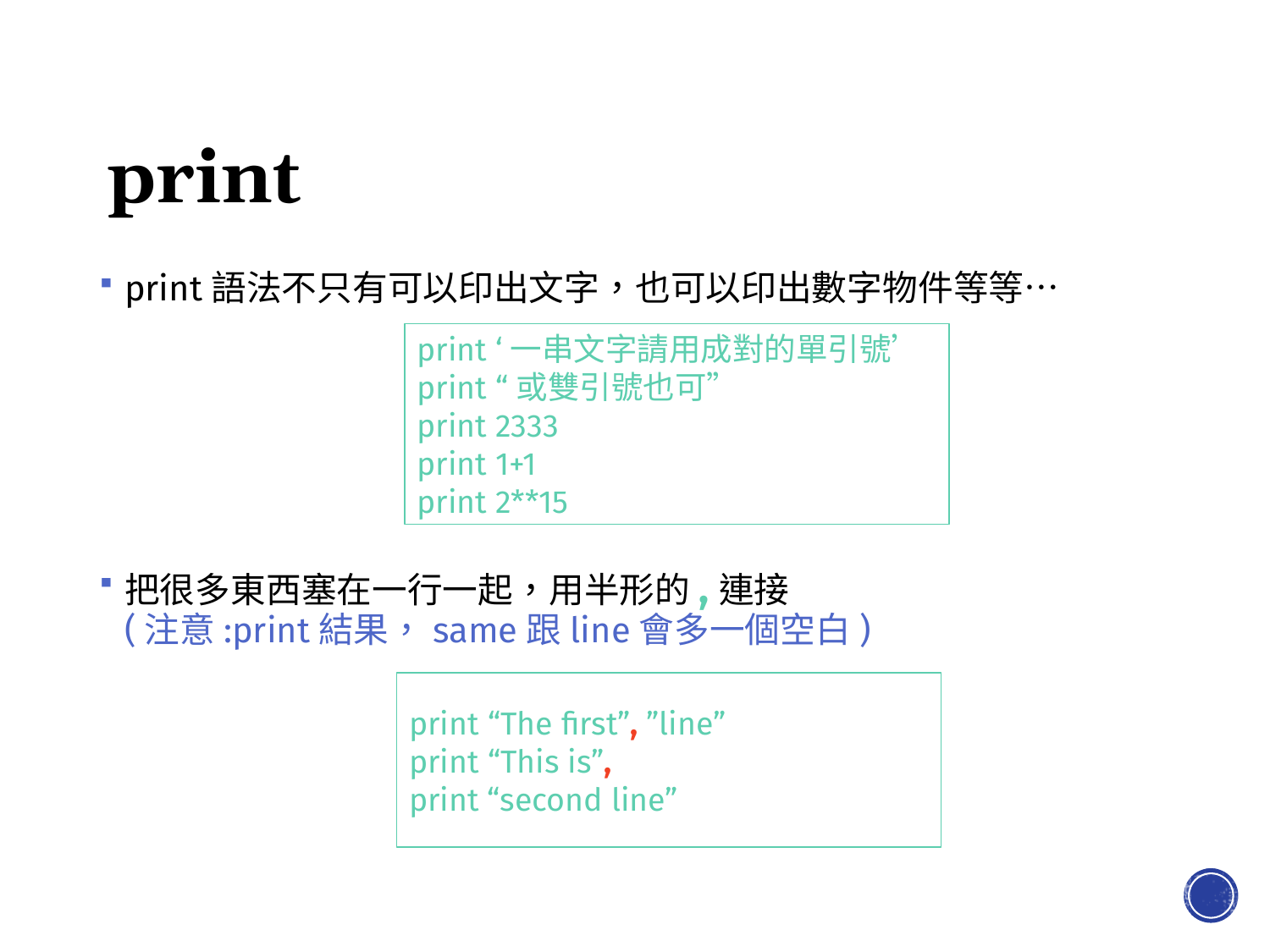

# print

print語法不只有可以印出文字，也可以印出數字物件等等…

把很多東西塞在一行一起，用半形的,連接
(注意:print結果，same跟line會多一個空白)

print ‘一串文字請用成對的單引號’
print “或雙引號也可”
print 2333
print 1+1
print 2**15
print “The first”, ”line”
print “This is”,
print “second line”